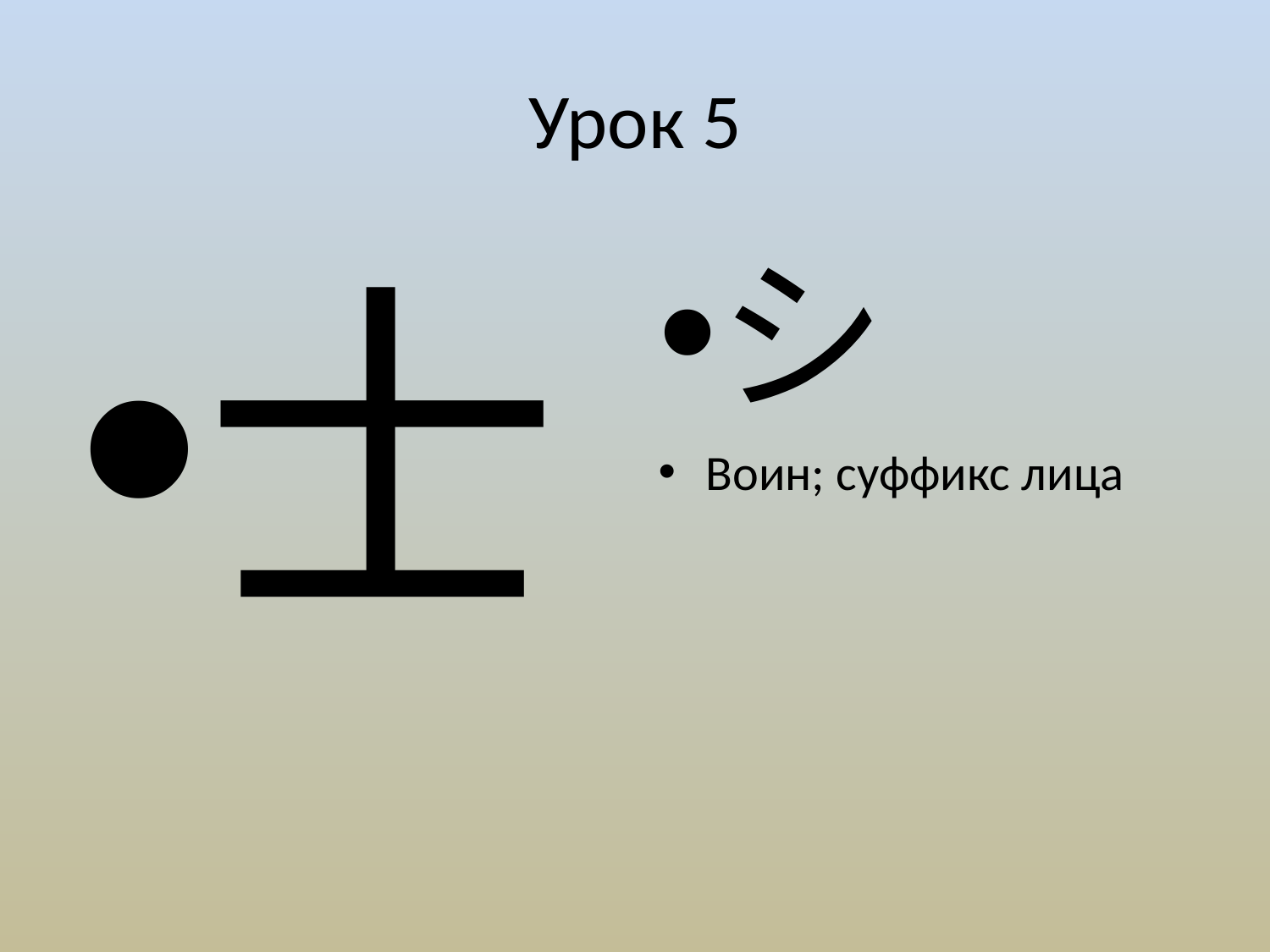

# Урок 5
士

シ
Воин; суффикс лица